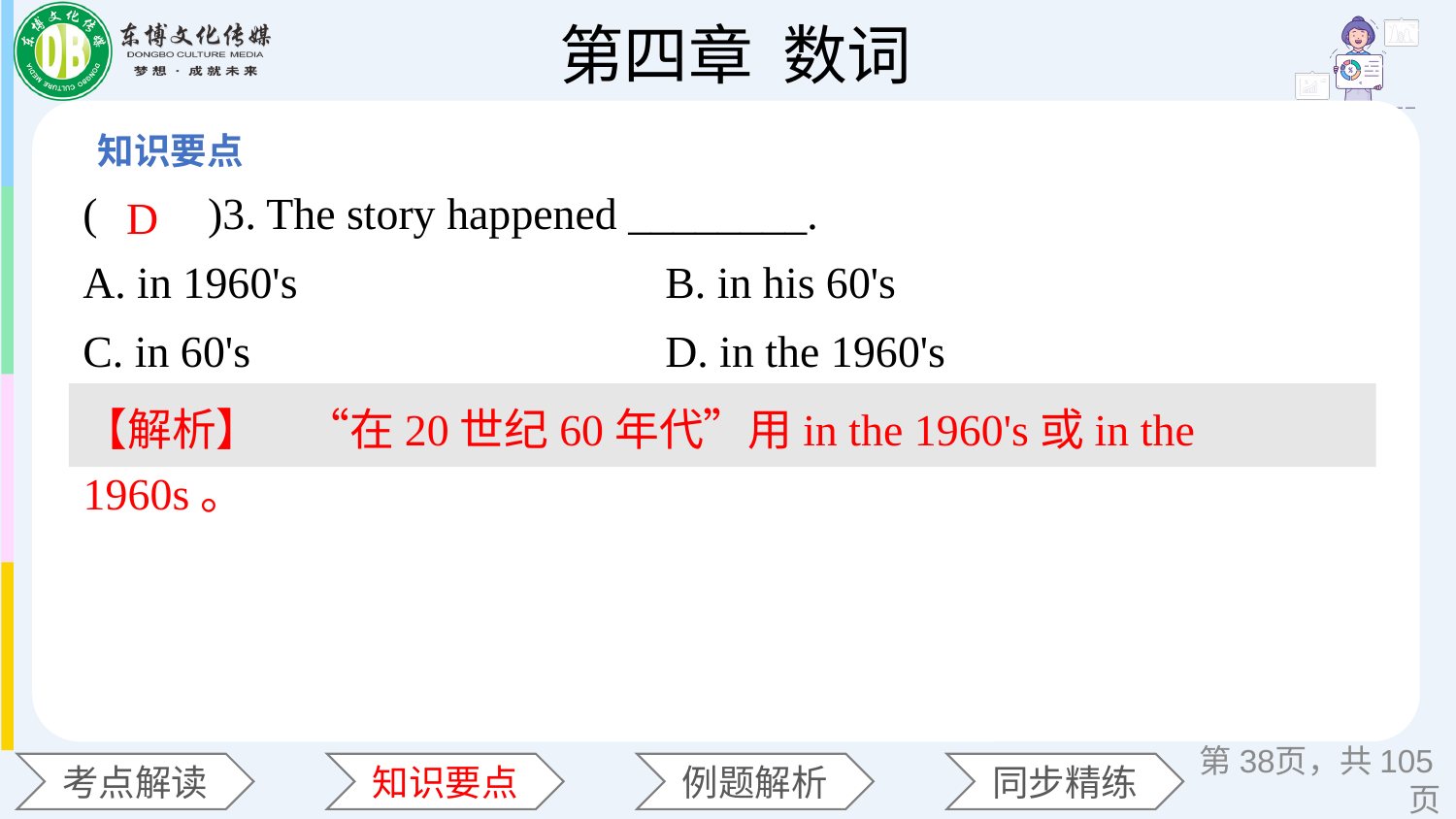

(　　)3. The story happened ________.
A. in 1960's    			B. in his 60's
C. in 60's    			D. in the 1960's

D
【解析】　“在20世纪60年代”用in the 1960's或in the 1960s。
第38页，共105页